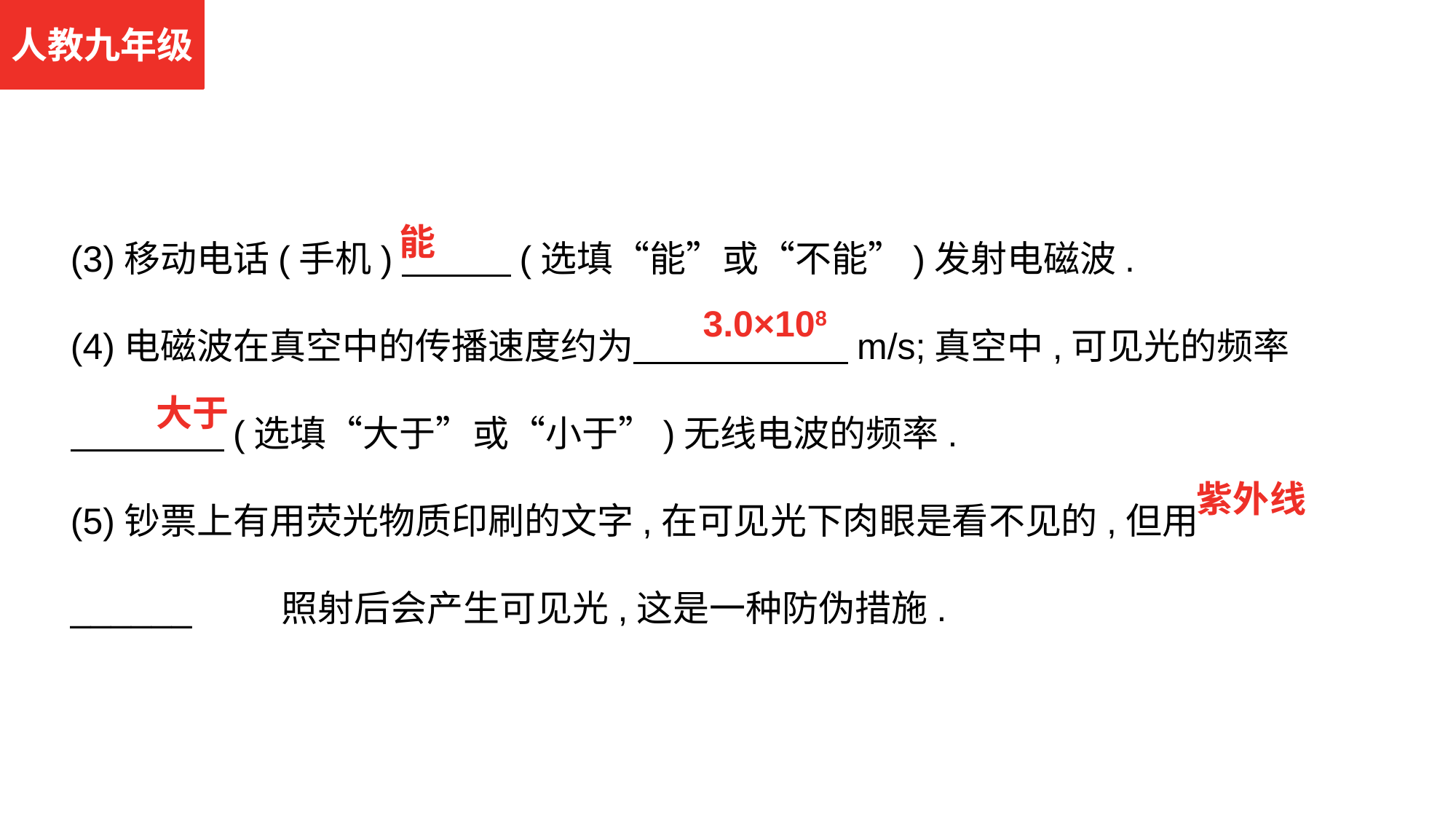

人教九年级
(3)移动电话(手机)　　　(选填“能”或“不能”)发射电磁波.
(4)电磁波在真空中的传播速度约为　　　　    　m/s;真空中,可见光的频率　　　　 (选填“大于”或“小于”)无线电波的频率.
(5)钞票上有用荧光物质印刷的文字,在可见光下肉眼是看不见的,但用______　　 照射后会产生可见光,这是一种防伪措施.
能
3.0×108
大于
紫外线